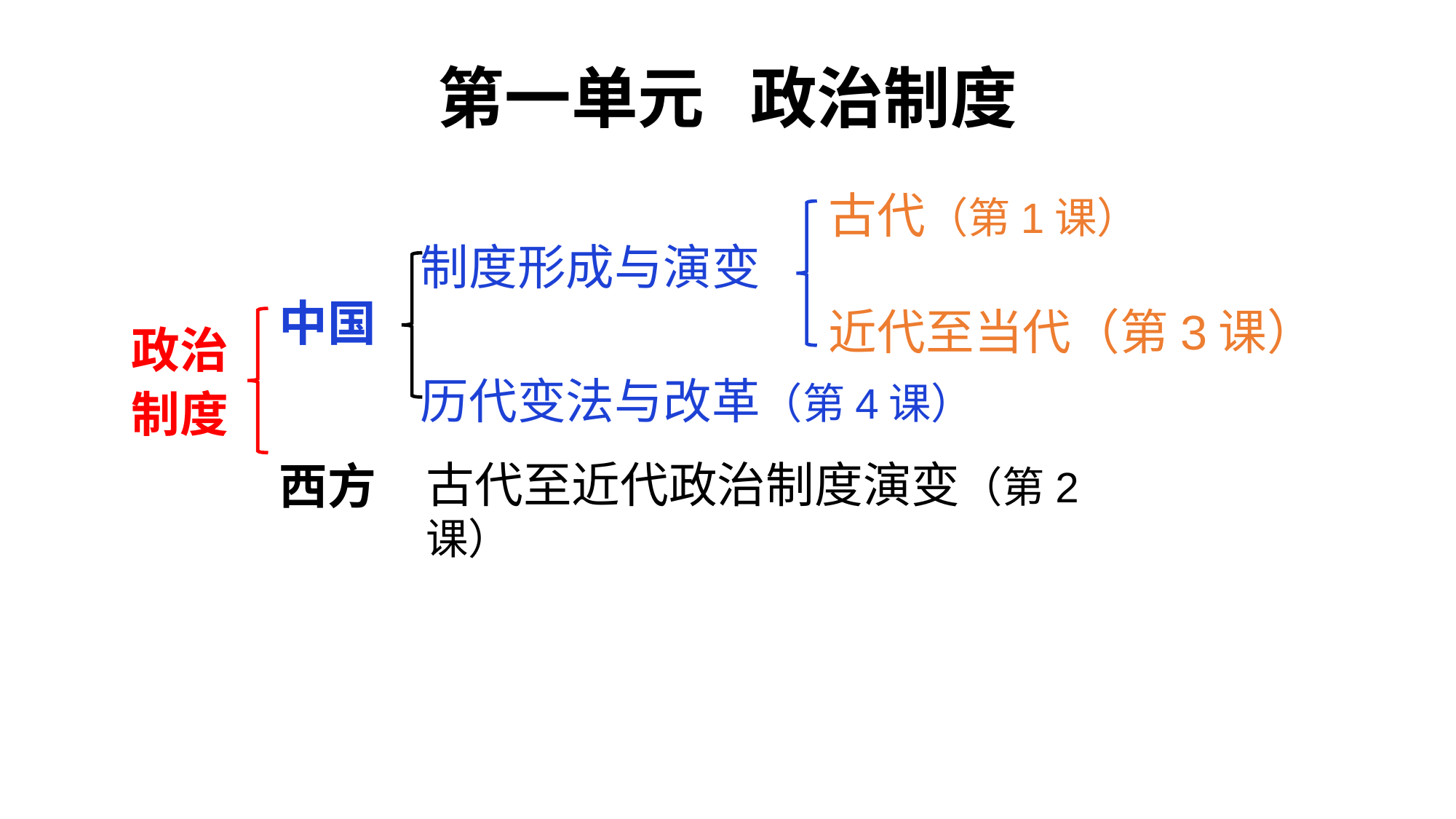

# 第一单元   政治制度
古代（第1课）

近代至当代（第3课）

制度形成与演变

历代变法与改革（第4课）

中国

西方
政治
制度

古代至近代政治制度演变（第2课）